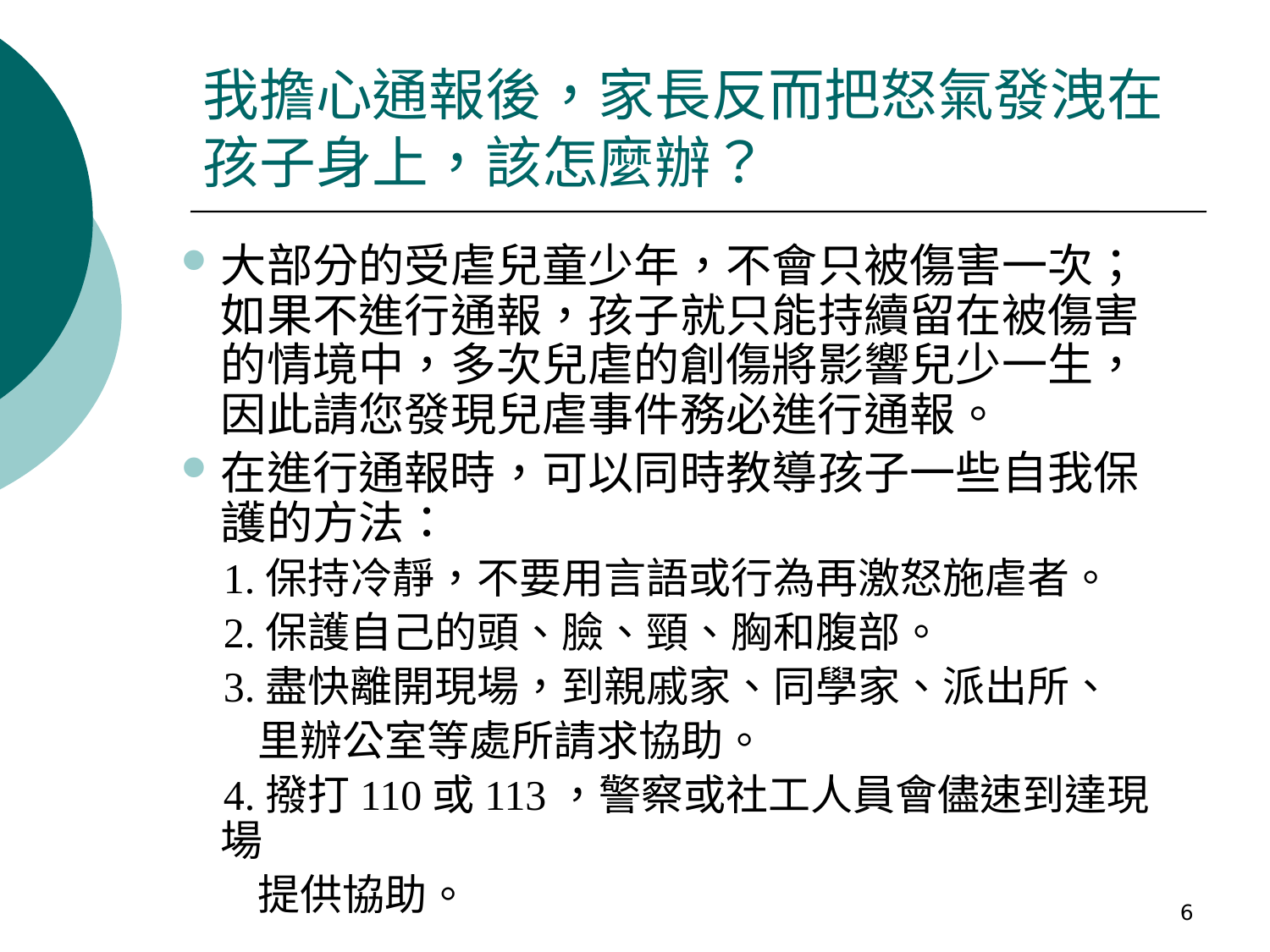

# 我擔心通報後，家長反而把怒氣發洩在孩子身上，該怎麼辦？
大部分的受虐兒童少年，不會只被傷害一次；如果不進行通報，孩子就只能持續留在被傷害的情境中，多次兒虐的創傷將影響兒少一生，因此請您發現兒虐事件務必進行通報。
在進行通報時，可以同時教導孩子一些自我保護的方法：
    1.保持冷靜，不要用言語或行為再激怒施虐者。
    2.保護自己的頭、臉、頸、胸和腹部。
    3.盡快離開現場，到親戚家、同學家、派出所、
       里辦公室等處所請求協助。
    4.撥打110或113，警察或社工人員會儘速到達現場
       提供協助。
6